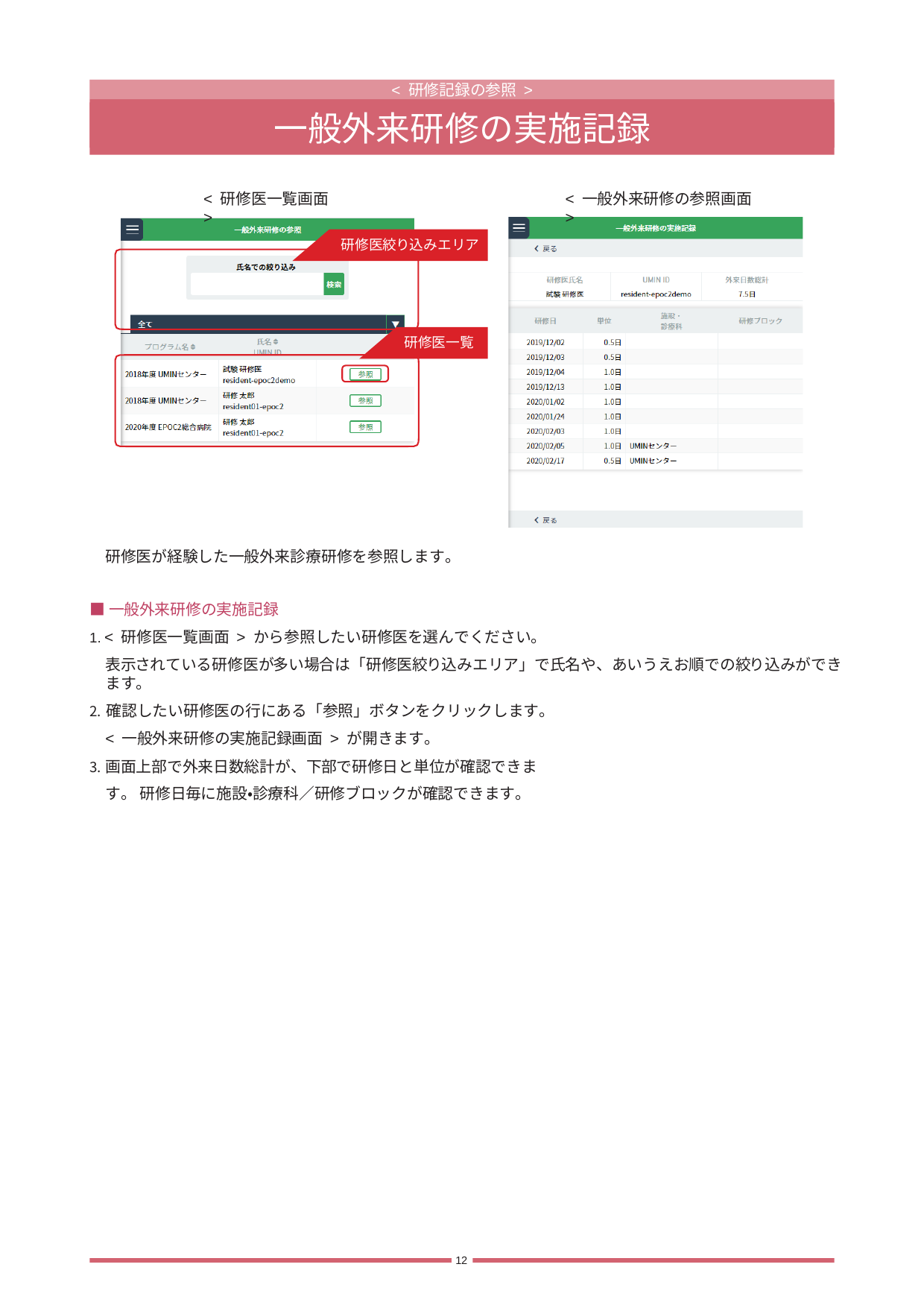

< 研修記録の参照 >
一般外来研修の実施記録
< 研修医一覧画面>
< 一般外来研修の参照画面>

研修医絞り込みエリア

研修医一覧

研修医が経験した一般外来診療研修を参照します。

■一般外来研修の実施記録
< 研修医一覧画面 > から参照したい研修医を選んでください。
表示されている研修医が多い場合は「研修医絞り込みエリア」で氏名や、あいうえお順での絞り込みができます。
確認したい研修医の行にある「参照」ボタンをクリックします。
< 一般外来研修の実施記録画面 > が開きます。
画面上部で外来日数総計が、下部で研修日と単位が確認できます。 研修日毎に施設・診療科／研修ブロックが確認できます。
12